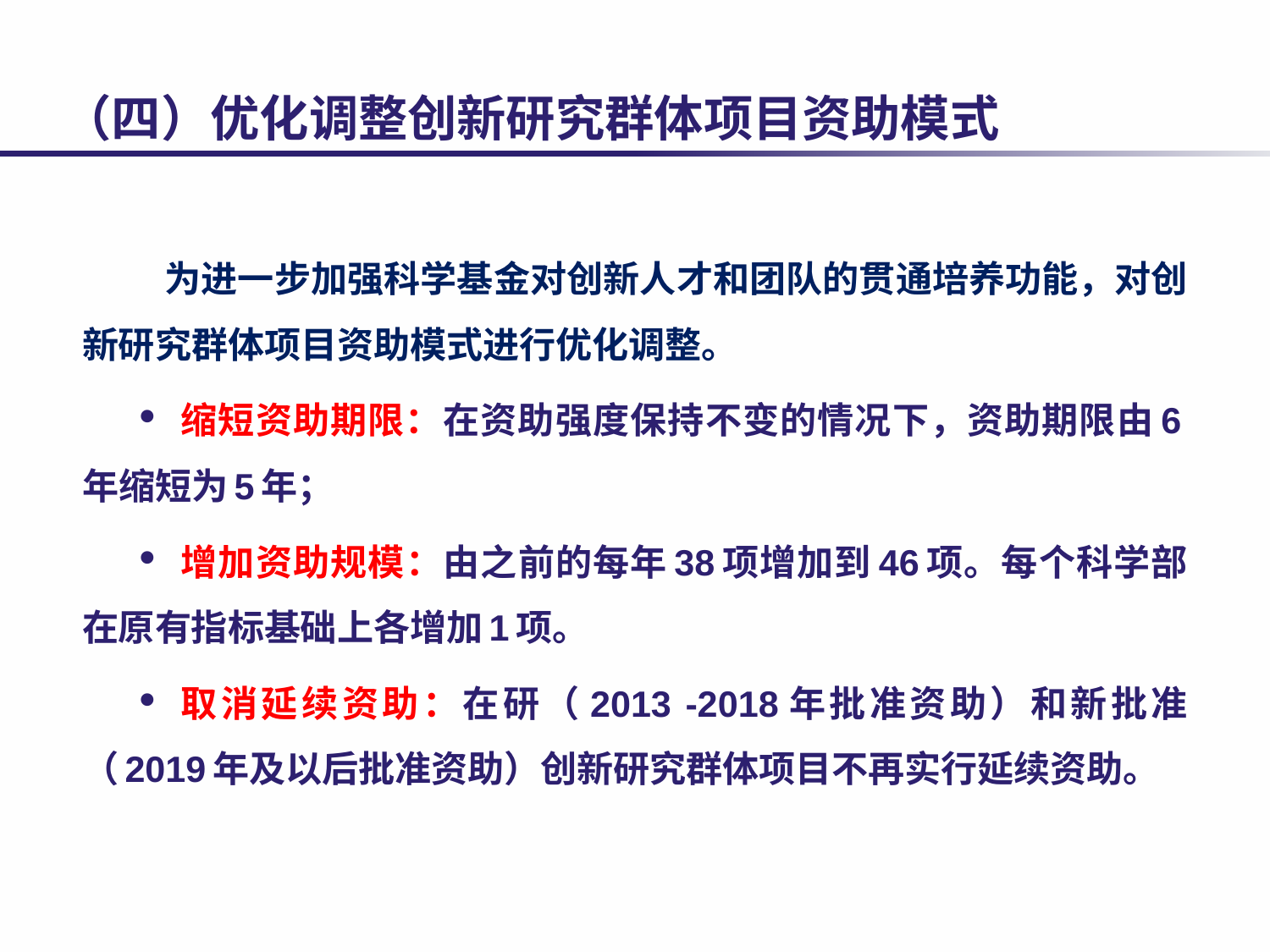

# （四）优化调整创新研究群体项目资助模式
为进一步加强科学基金对创新人才和团队的贯通培养功能，对创新研究群体项目资助模式进行优化调整。
缩短资助期限：在资助强度保持不变的情况下，资助期限由6年缩短为5年；
增加资助规模：由之前的每年38项增加到46项。每个科学部在原有指标基础上各增加1项。
取消延续资助：在研（2013 -2018年批准资助）和新批准（2019年及以后批准资助）创新研究群体项目不再实行延续资助。